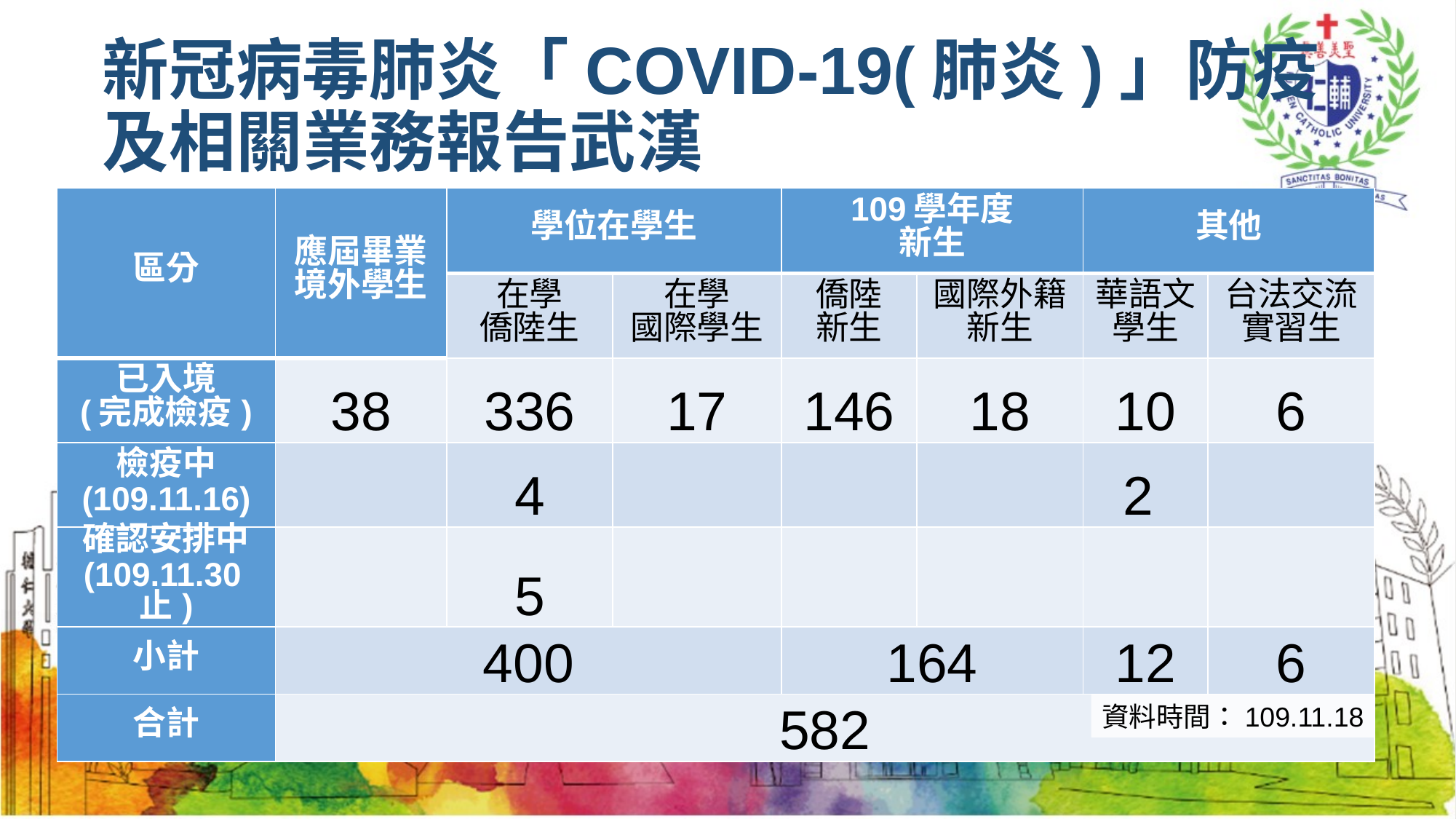

新冠病毒肺炎「COVID-19(肺炎)」防疫及相關業務報告武漢
| 區分 | 應屆畢業境外學生 | 學位在學生 |  | 109學年度 新生 |  | 其他 |  |
| --- | --- | --- | --- | --- | --- | --- | --- |
|  |  | 在學 僑陸生 | 在學 國際學生 | 僑陸 新生 | 國際外籍 新生 | 華語文 學生 | 台法交流 實習生 |
| 已入境 (完成檢疫) | 38 | 336 | 17 | 146 | 18 | 10 | 6 |
| 檢疫中 (109.11.16) |  | 4 |  |  |  | 2 |  |
| 確認安排中 (109.11.30止) |  | 5 |  |  |  |  |  |
| 小計 | 400 |  |  | 164 |  | 12 | 6 |
| 合計 | 582 |  |  |  |  |  |  |
資料時間：109.11.18